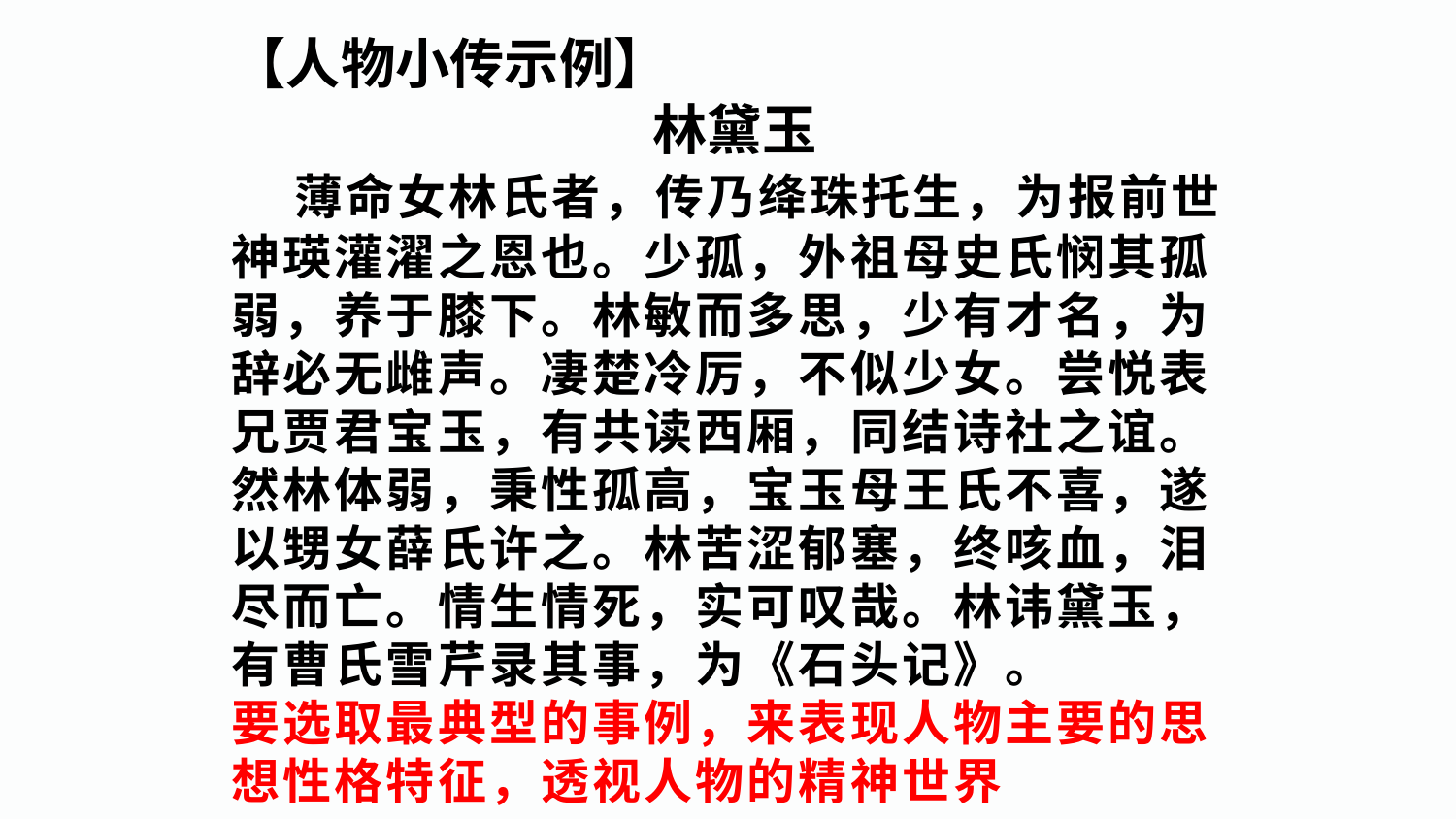

【人物小传示例】
林黛玉
    薄命女林氏者，传乃绛珠托生，为报前世神瑛灌濯之恩也。少孤，外祖母史氏悯其孤弱，养于膝下。林敏而多思，少有才名，为辞必无雌声。凄楚冷厉，不似少女。尝悦表兄贾君宝玉，有共读西厢，同结诗社之谊。然林体弱，秉性孤高，宝玉母王氏不喜，遂以甥女薛氏许之。林苦涩郁塞，终咳血，泪尽而亡。情生情死，实可叹哉。林讳黛玉，有曹氏雪芹录其事，为《石头记》。
要选取最典型的事例，来表现人物主要的思想性格特征，透视人物的精神世界